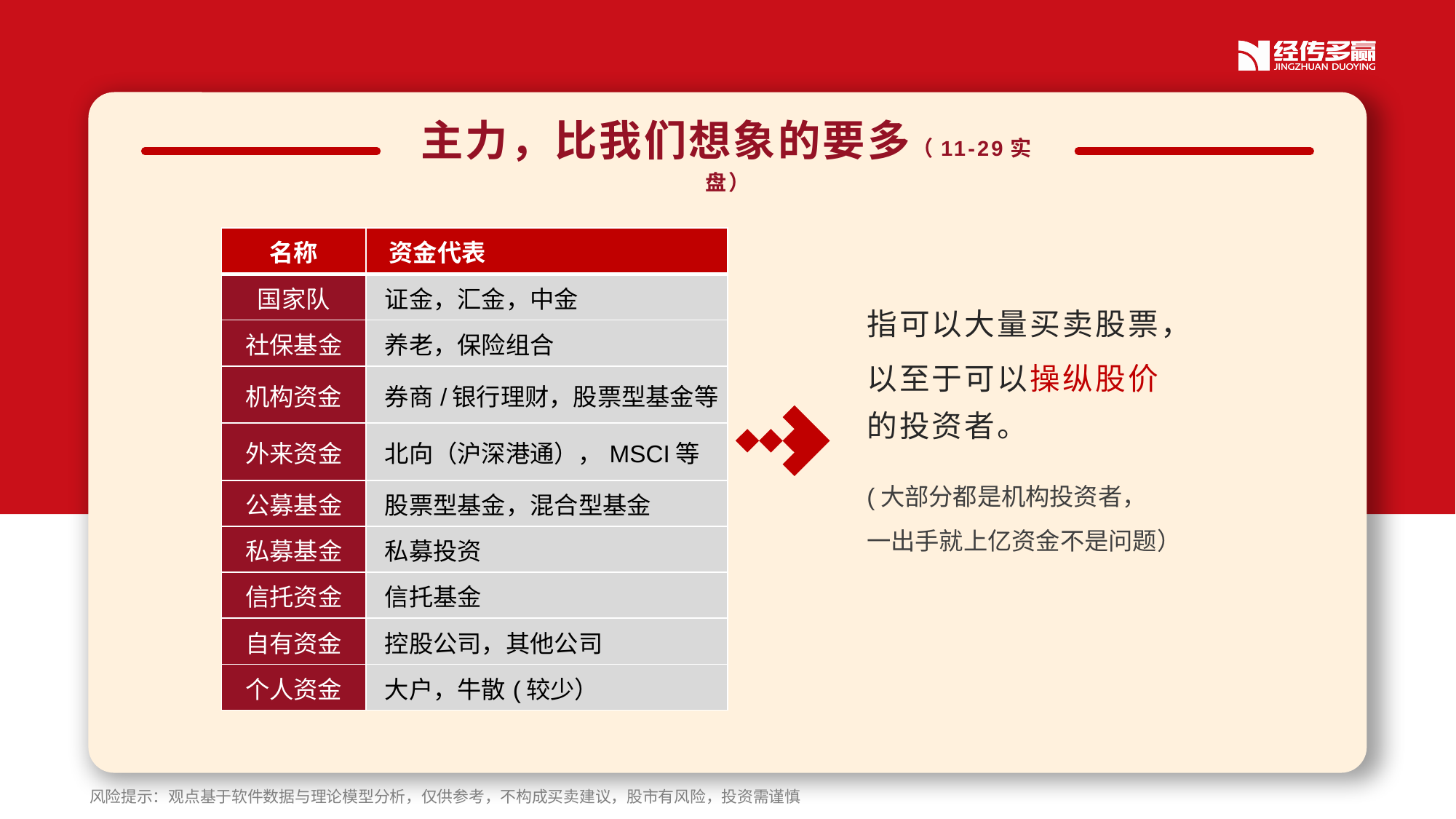

主力，比我们想象的要多（11-29实盘）
| 名称 | 资金代表 |
| --- | --- |
| 国家队 | 证金，汇金，中金 |
| 社保基金 | 养老，保险组合 |
| 机构资金 | 券商/银行理财，股票型基金等 |
| 外来资金 | 北向（沪深港通），MSCI等 |
| 公募基金 | 股票型基金，混合型基金 |
| 私募基金 | 私募投资 |
| 信托资金 | 信托基金 |
| 自有资金 | 控股公司，其他公司 |
| 个人资金 | 大户，牛散(较少） |
指可以大量买卖股票，
以至于可以操纵股价的投资者。

(大部分都是机构投资者，
一出手就上亿资金不是问题）